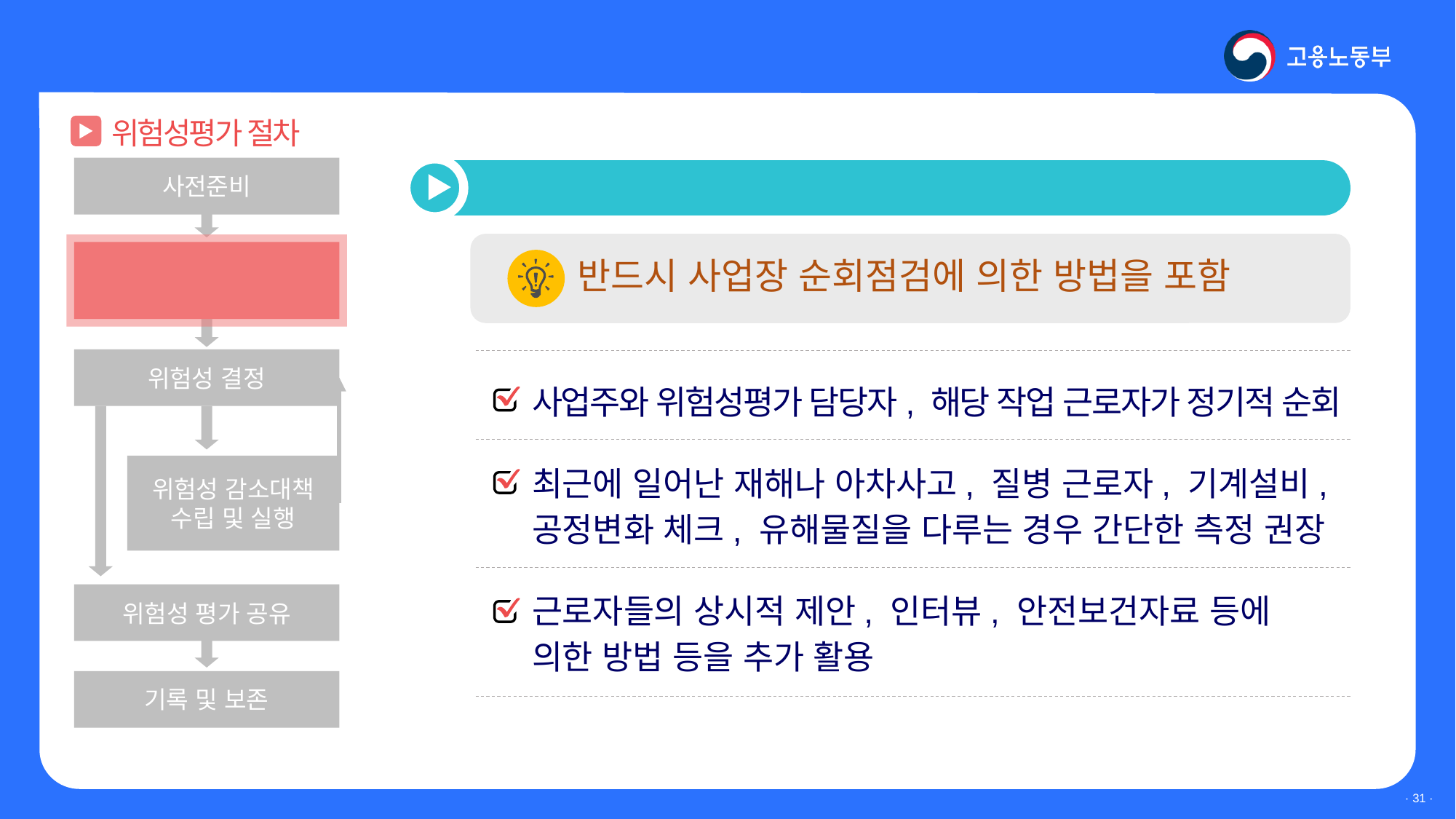

Ⅲ. 위험성평가 실시는 어떻게?
위험성평가 절차

사전준비

유해·위험요인 파악

위험성 결정

위험성 감소대책
수립 및 실행
위험성 평가 공유

기록 및 보존

     위험성평가의 가장 핵심적인 절차

반드시 사업장 순회점검에 의한 방법을 포함
사업주와 위험성평가 담당자, 해당 작업 근로자가 정기적 순회
최근에 일어난 재해나 아차사고, 질병 근로자, 기계설비,
공정변화 체크, 유해물질을 다루는 경우 간단한 측정 권장
근로자들의 상시적 제안, 인터뷰, 안전보건자료 등에
의한 방법 등을 추가 활용

· 31 ·